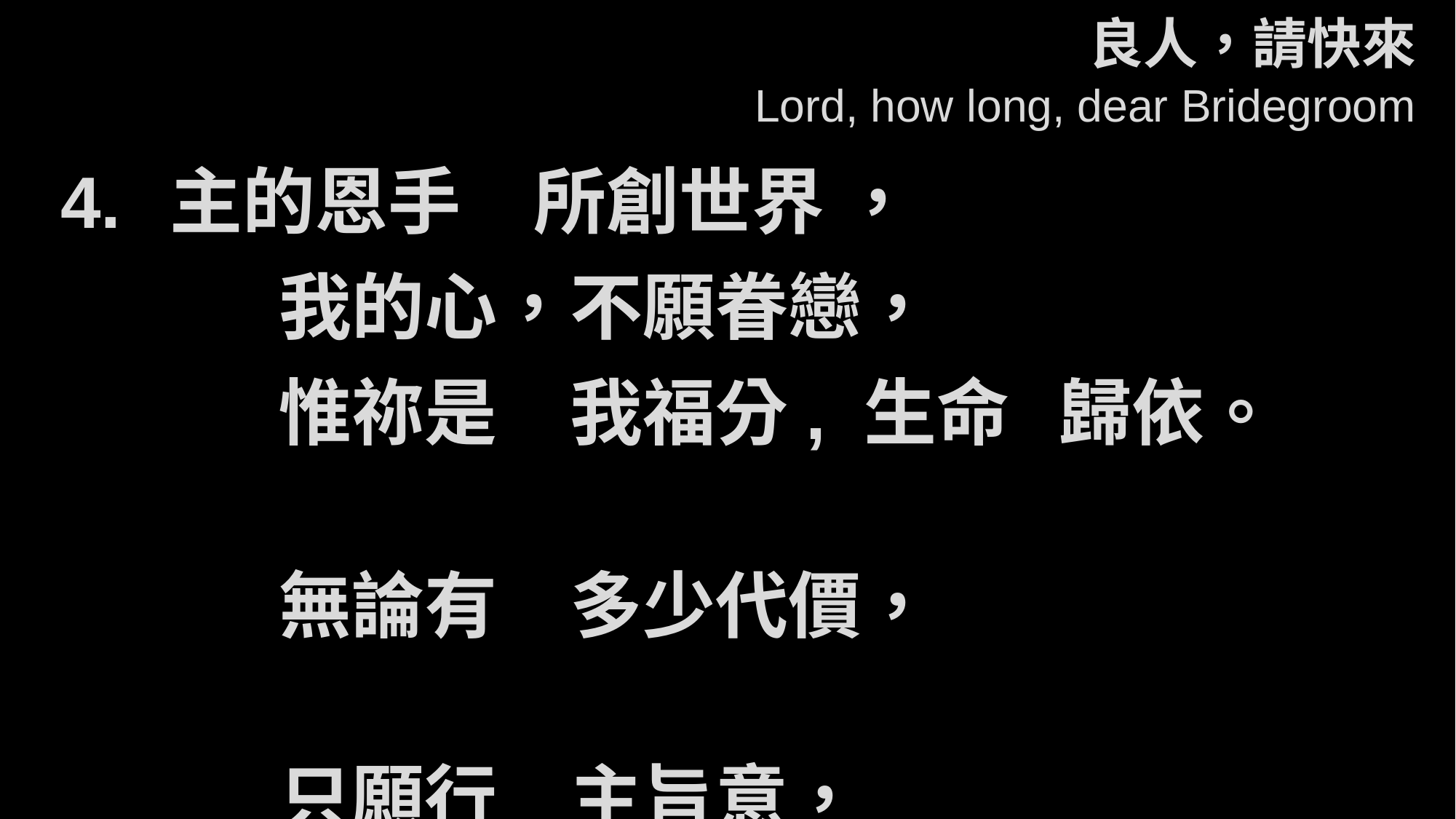

# 良人，請快來 Lord, how long, dear Bridegroom
4. 	主的恩手　所創世界 ，
		我的心，不願眷戀，
		惟祢是　我福分, 生命   歸依。
		無論有　多少代價，
		只願行　主旨意，
		親愛主，盼祢快   來臨！